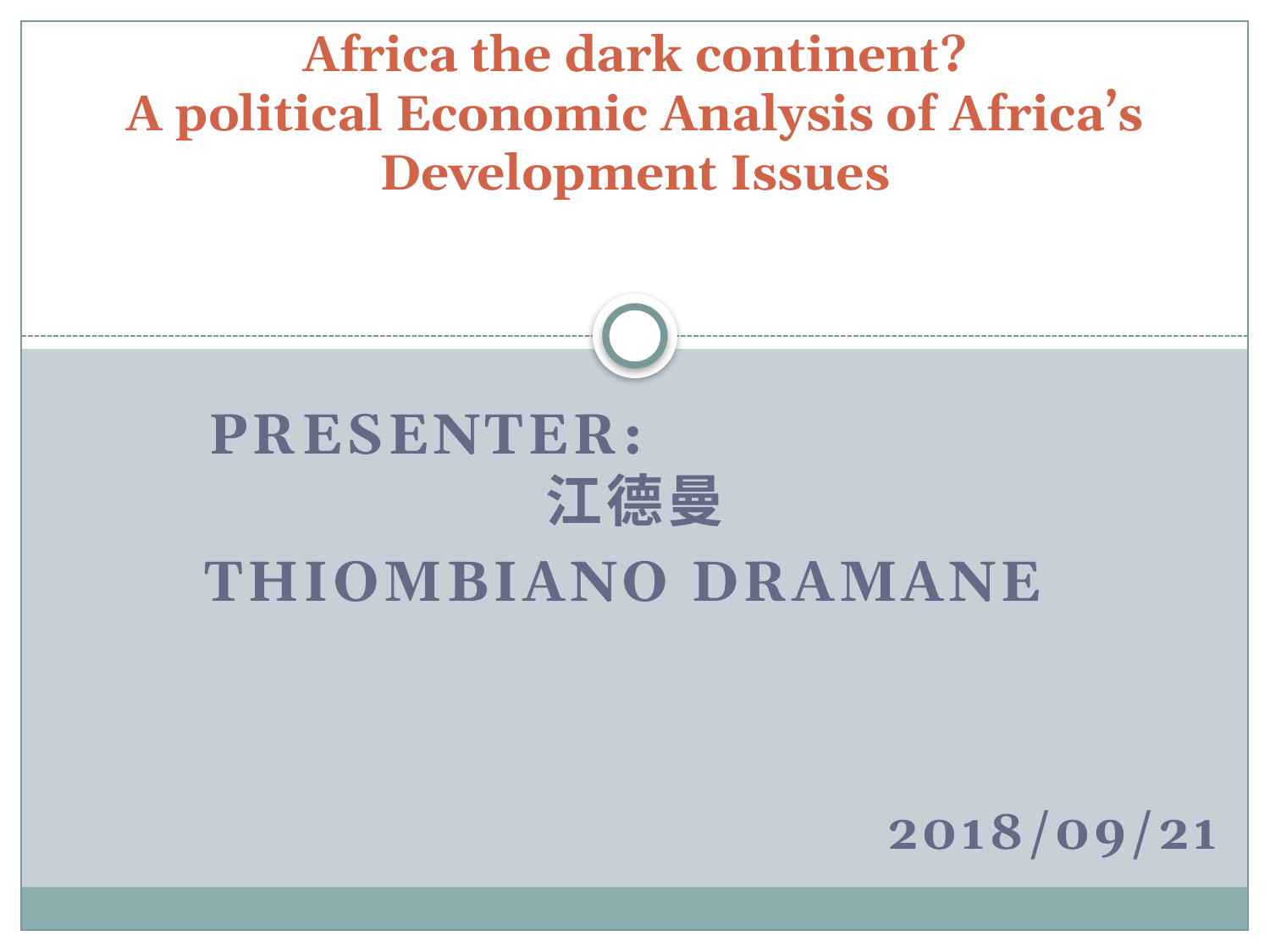

# Africa the dark continent? A political Economic Analysis of Africa’s Development Issues
Presenter:                       江德曼
Thiombiano Dramane

2018/09/21